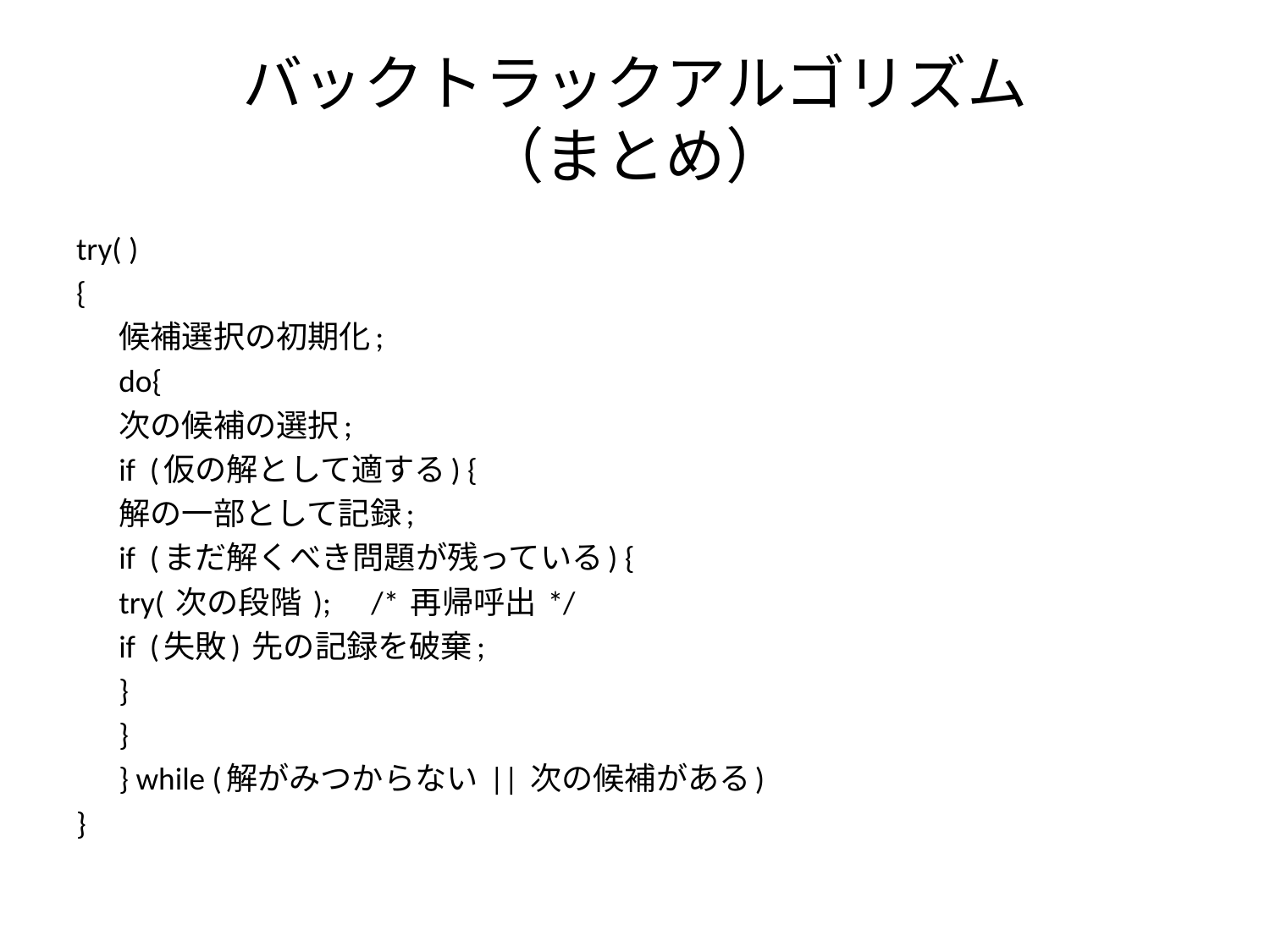

# バックトラックアルゴリズム （まとめ）
try( )
{
	候補選択の初期化;
	do{
		次の候補の選択;
		if  (仮の解として適する) {
			解の一部として記録;
			if  (まだ解くべき問題が残っている) {
				try( 次の段階 );　/* 再帰呼出 */
				if  (失敗) 先の記録を破棄;
			}
		}
	} while (解がみつからない || 次の候補がある)
}